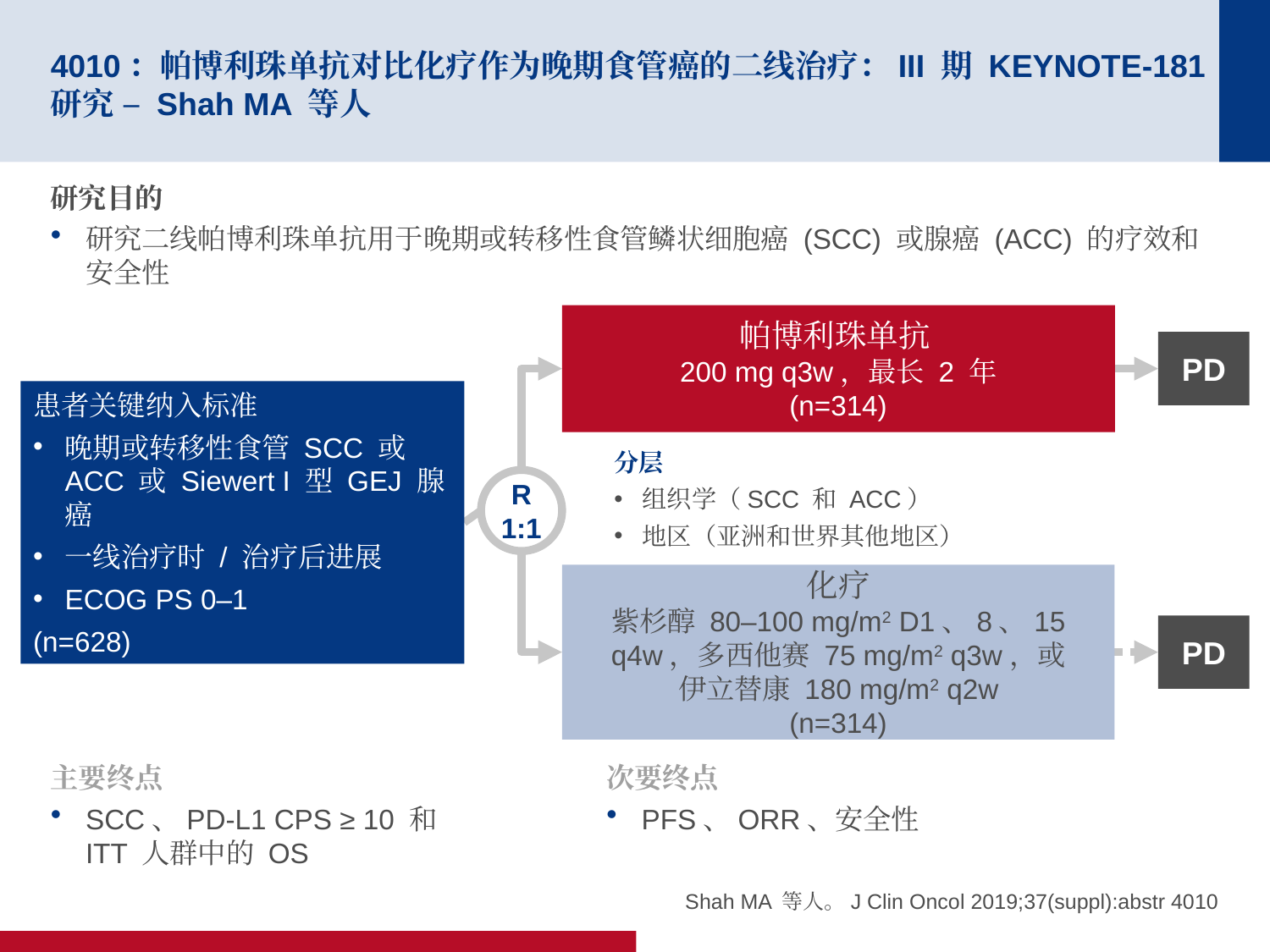

# 4010：帕博利珠单抗对比化疗作为晚期食管癌的二线治疗：III 期 KEYNOTE-181 研究 – Shah MA 等人
研究目的
研究二线帕博利珠单抗用于晚期或转移性食管鳞状细胞癌 (SCC) 或腺癌 (ACC) 的疗效和安全性
帕博利珠单抗
200 mg q3w，最长 2 年
(n=314)
PD
患者关键纳入标准
晚期或转移性食管 SCC 或 ACC 或 Siewert I 型 GEJ 腺癌
一线治疗时 / 治疗后进展
ECOG PS 0–1
(n=628)
分层
组织学（SCC 和 ACC）
地区（亚洲和世界其他地区）
R
1:1
化疗
紫杉醇 80–100 mg/m2 D1、8、15 q4w，多西他赛 75 mg/m2 q3w，或
伊立替康 180 mg/m2 q2w
(n=314)
PD
主要终点
SCC、PD-L1 CPS ≥ 10 和
ITT 人群中的 OS
次要终点
PFS、ORR、安全性
Shah MA 等人。J Clin Oncol 2019;37(suppl):abstr 4010